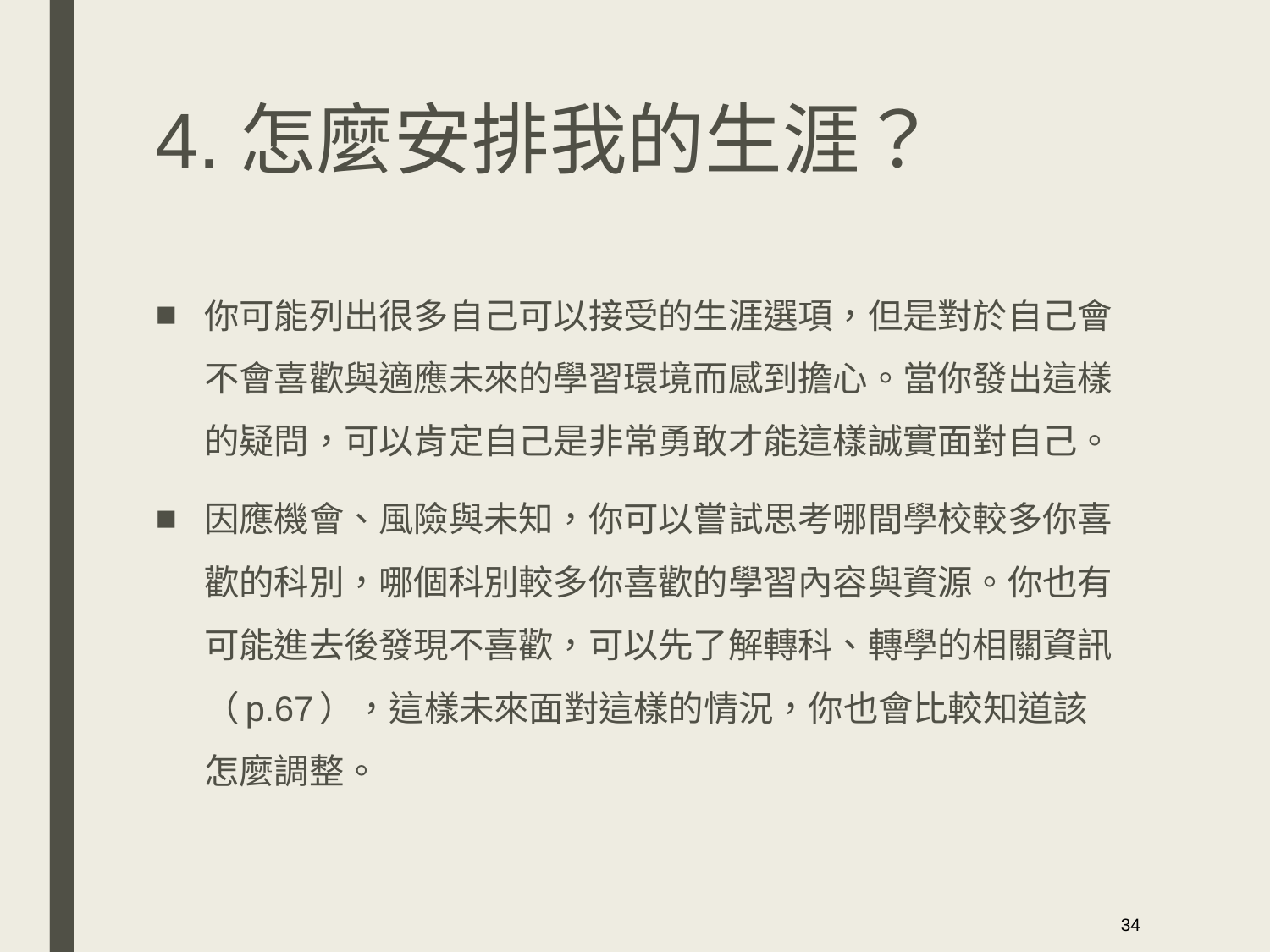

# 4.怎麼安排我的生涯？
你可能列出很多自己可以接受的生涯選項，但是對於自己會不會喜歡與適應未來的學習環境而感到擔心。當你發出這樣的疑問，可以肯定自己是非常勇敢才能這樣誠實面對自己。
因應機會、風險與未知，你可以嘗試思考哪間學校較多你喜歡的科別，哪個科別較多你喜歡的學習內容與資源。你也有可能進去後發現不喜歡，可以先了解轉科、轉學的相關資訊（p.67），這樣未來面對這樣的情況，你也會比較知道該怎麼調整。
34